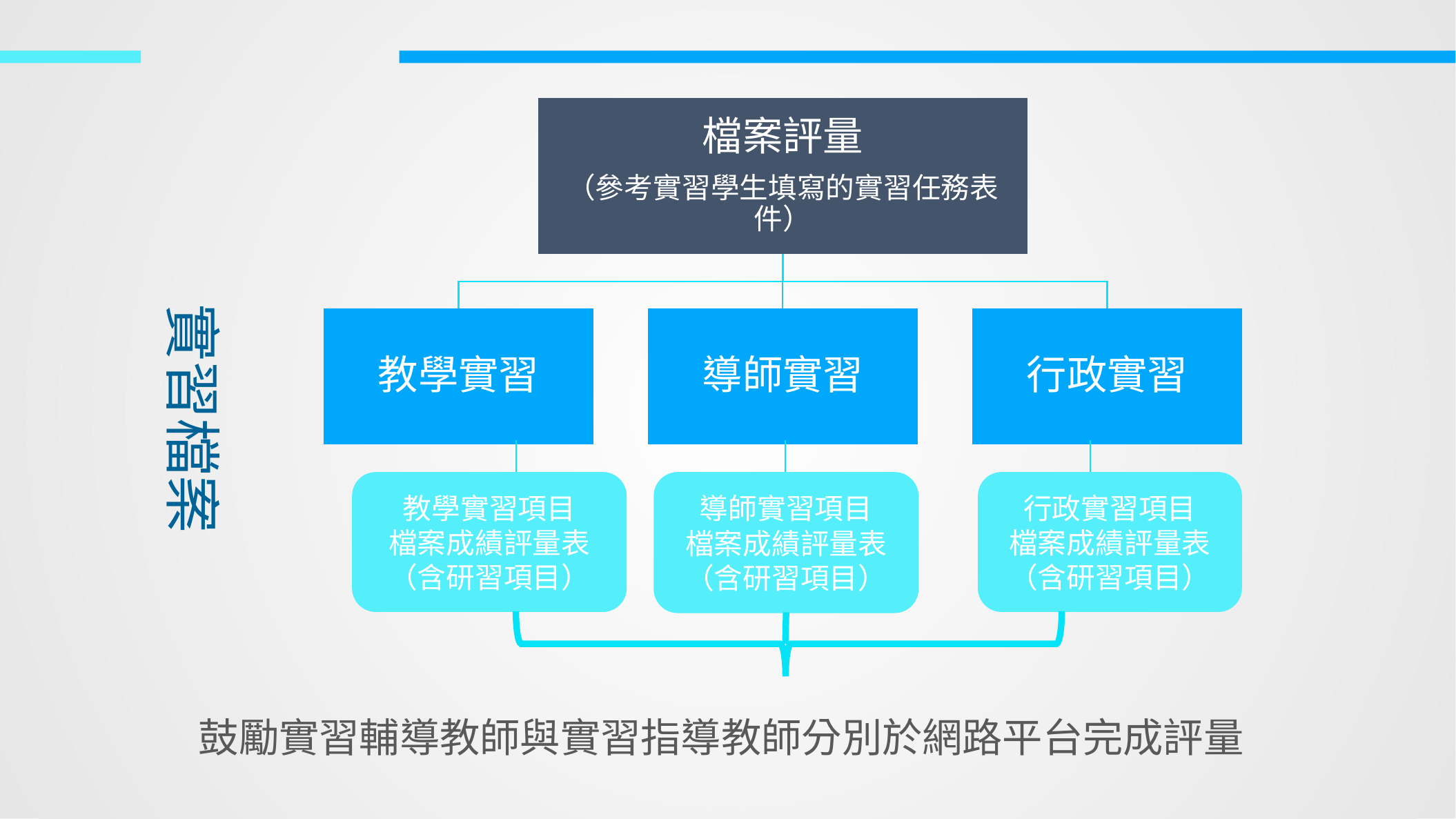

檔案評量
（參考實習學生填寫的實習任務表件）
教學實習
導師實習
行政實習

實習檔案

教學實習項目
檔案成績評量表
（含研習項目）
導師實習項目
檔案成績評量表
（含研習項目）
行政實習項目
檔案成績評量表
（含研習項目）
鼓勵實習輔導教師與實習指導教師分別於網路平台完成評量